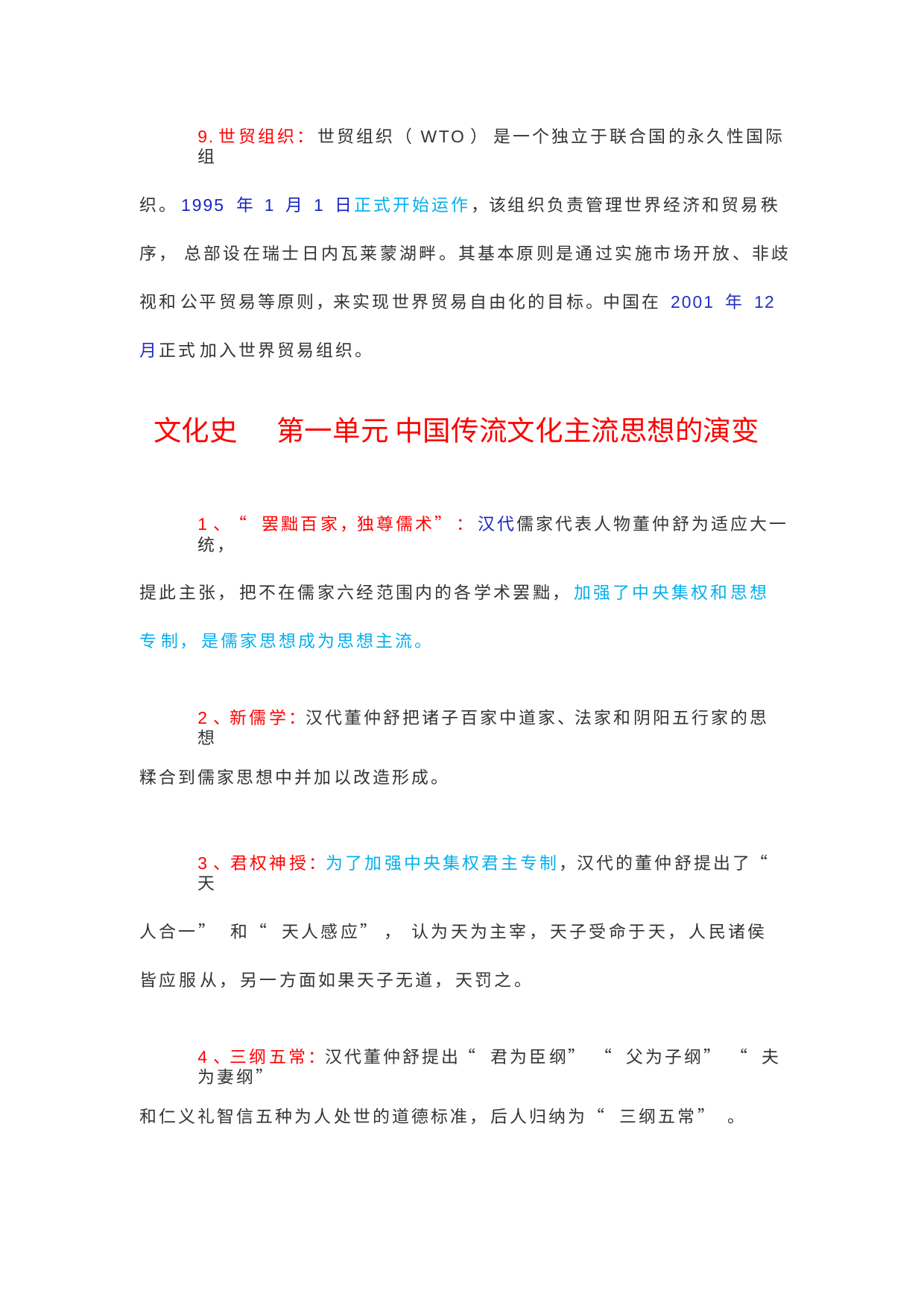

9.世贸组织： 世贸组织（ WTO） 是一个独立于联合国的永久性国际组
织。1995 年 1 月 1 日正式开始运作，该组织负责管理世界经济和贸易秩序，  总部设在瑞士日内瓦莱蒙湖畔。其基本原则是通过实施市场开放、非歧视和 公平贸易等原则，来实现世界贸易自由化的目标。中国在 2001 年 12 月正式 加入世界贸易组织。
文化史	第一单元 中国传流文化主流思想的演变
1、“ 罢黜百家，独尊儒术”：汉代儒家代表人物董仲舒为适应大一统，
提此主张， 把不在儒家六经范围内的各学术罢黜， 加强了中央集权和思想专 制， 是儒家思想成为思想主流。
2、新儒学：汉代董仲舒把诸子百家中道家、法家和阴阳五行家的思想

糅合到儒家思想中并加以改造形成。
3、君权神授：为了加强中央集权君主专制，汉代的董仲舒提出了“ 天
人合一” 和“ 天人感应”， 认为天为主宰， 天子受命于天， 人民诸侯皆应服 从， 另一方面如果天子无道， 天罚之。
4、三纲五常：汉代董仲舒提出“ 君为臣纲”“ 父为子纲”“ 夫为妻纲”

和仁义礼智信五种为人处世的道德标准， 后人归纳为“ 三纲五常”。